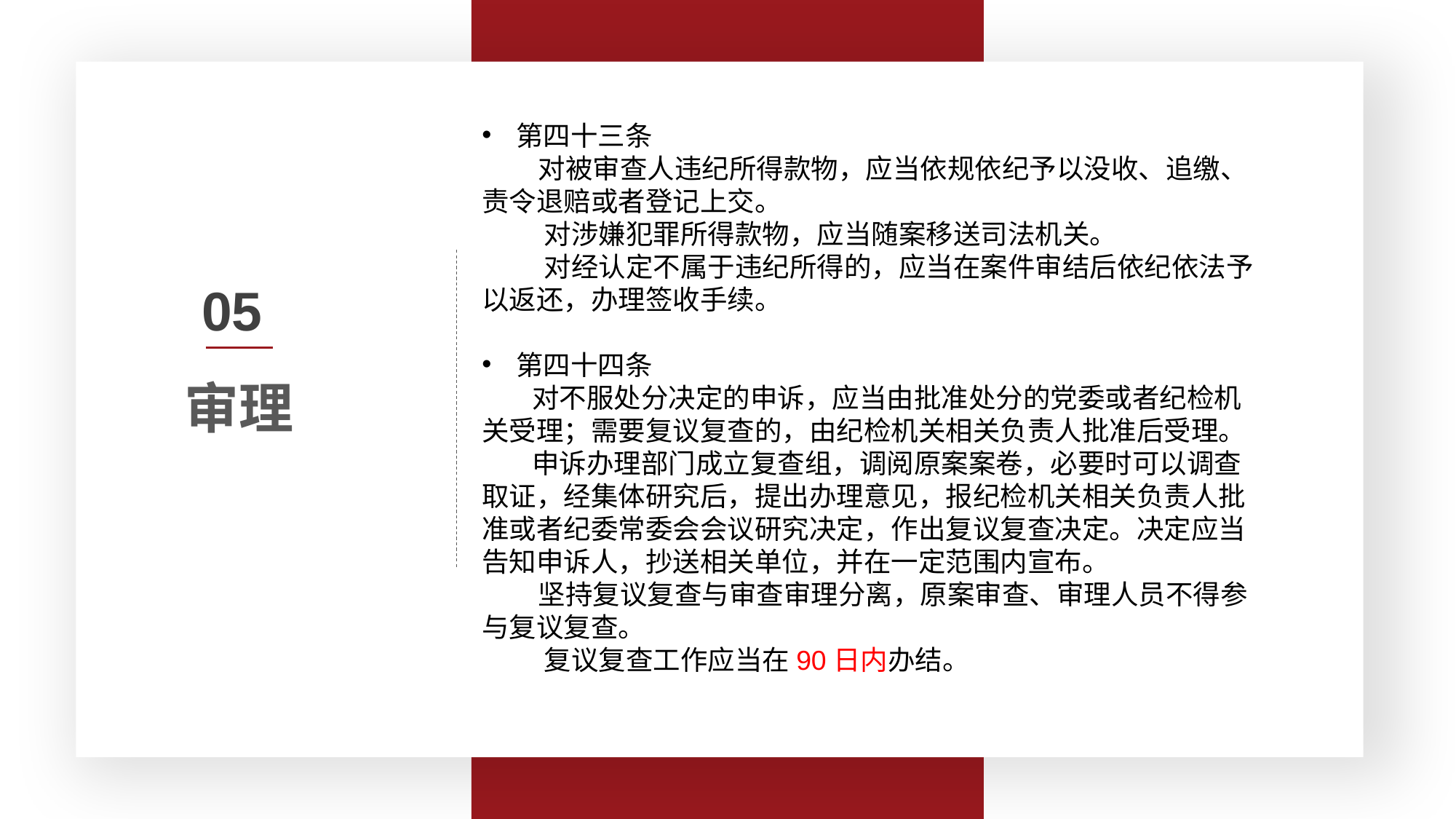

第三条 监督执纪工作应当遵循以下原则：
　　（一）坚持以习近平同志为核心的党中央集中统一领导，牢固树立政治意识、大局意识、核心意识、看齐意识，体现监督执纪的政治性，严守政治纪律和政治规矩；
　　（二）坚持纪律检查工作双重领导体制，监督执纪工作以上级纪委领导为主，线索处置、立案审查在向同级党委报告的同时必须向上级纪委报告；
　　（三）坚持以事实为依据，以党规党纪为准绳，把握政策、宽严相济，惩前毖后、治病救人；
　　（四）坚持信任不能代替监督，严格工作程序、有效管控风险点，强化对监督执纪各环节的监督制约。
第四十三条
        对被审查人违纪所得款物，应当依规依纪予以没收、追缴、责令退赔或者登记上交。
         对涉嫌犯罪所得款物，应当随案移送司法机关。
         对经认定不属于违纪所得的，应当在案件审结后依纪依法予以返还，办理签收手续。

第四十四条
       对不服处分决定的申诉，应当由批准处分的党委或者纪检机关受理；需要复议复查的，由纪检机关相关负责人批准后受理。
       申诉办理部门成立复查组，调阅原案案卷，必要时可以调查取证，经集体研究后，提出办理意见，报纪检机关相关负责人批准或者纪委常委会会议研究决定，作出复议复查决定。决定应当告知申诉人，抄送相关单位，并在一定范围内宣布。
        坚持复议复查与审查审理分离，原案审查、审理人员不得参与复议复查。
         复议复查工作应当在90日内办结。

审理

05